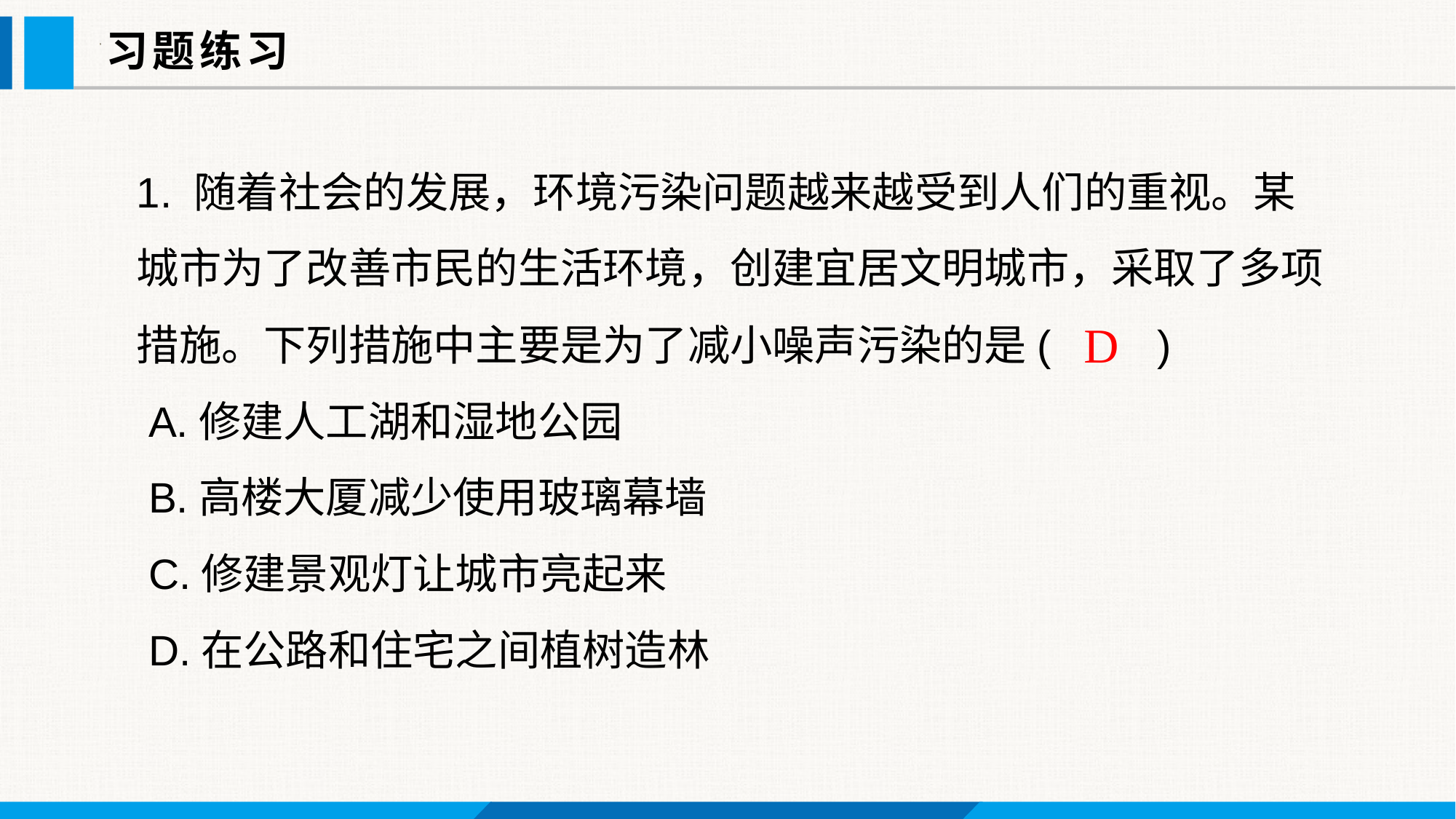

习题练习
1. 随着社会的发展，环境污染问题越来越受到人们的重视。某城市为了改善市民的生活环境，创建宜居文明城市，采取了多项措施。下列措施中主要是为了减小噪声污染的是(         )
 A.修建人工湖和湿地公园
 B.高楼大厦减少使用玻璃幕墙
 C.修建景观灯让城市亮起来
 D.在公路和住宅之间植树造林
D